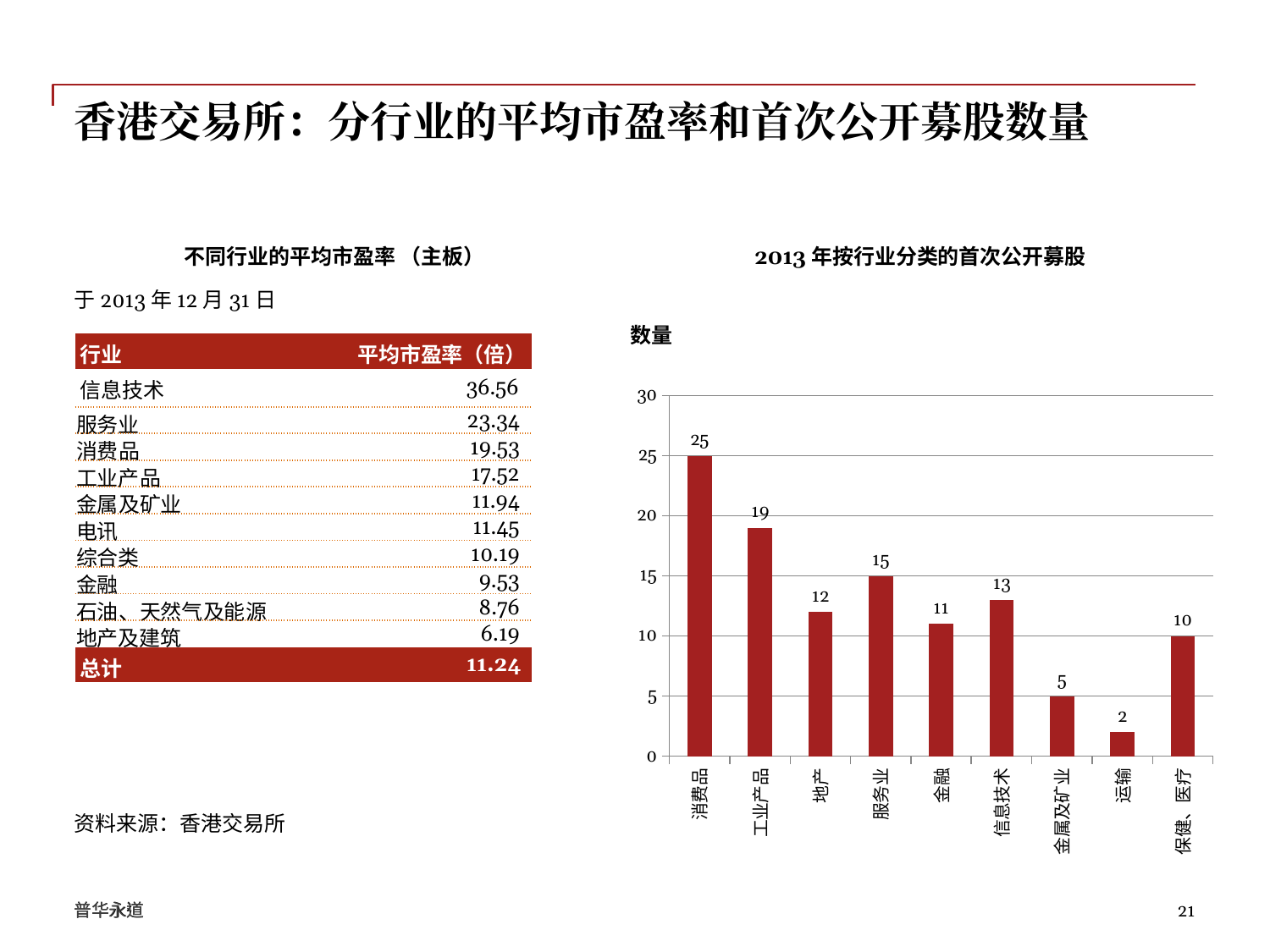

# 香港交易所：分行业的平均市盈率和首次公开募股数量
不同行业的平均市盈率 （主板）
2013年按行业分类的首次公开募股
于2013年12月31日

### Chart: 数量

| Category | Number |
|---|---|
| 消费品 | 25.0 |
| 工业产品 | 19.0 |
| 地产 | 12.0 |
| 服务业 | 15.0 |
| 金融 | 11.0 |
| 信息技术 | 13.0 |
| 金属及矿业 | 5.0 |
| 运输 | 2.0 |
| 保健、医疗 | 10.0 |
| 行业 | 平均市盈率（倍） |
| --- | --- |
| 信息技术 | 36.56 |
| 服务业 | 23.34 |
| 消费品 | 19.53 |
| 工业产品 | 17.52 |
| 金属及矿业 | 11.94 |
| 电讯 | 11.45 |
| 综合类 | 10.19 |
| 金融 | 9.53 |
| 石油、天然气及能源 | 8.76 |
| 地产及建筑 | 6.19 |
| 总计 | 11.24 |
资料来源：香港交易所
普华永道
21